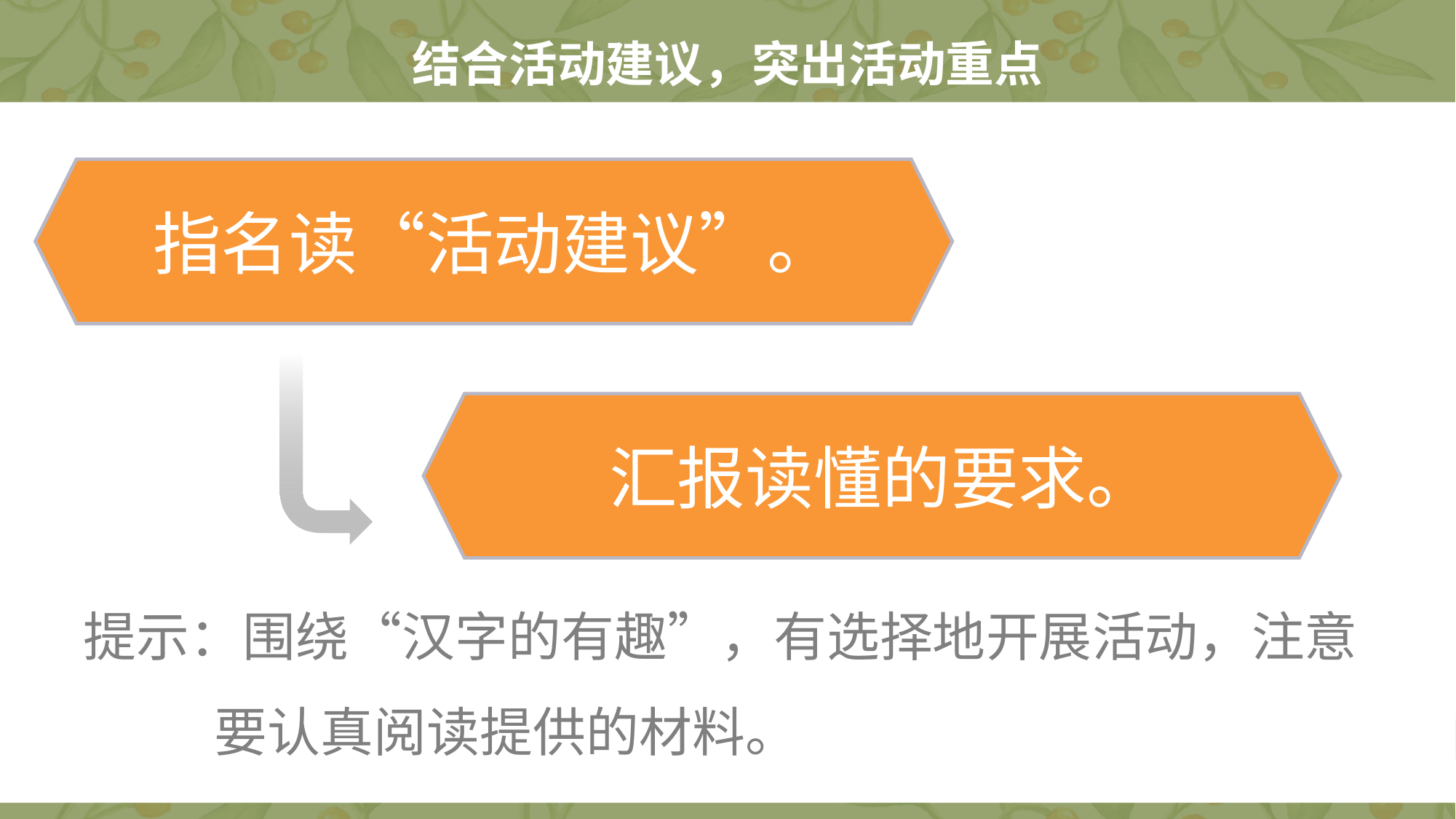

# 结合活动建议，突出活动重点
指名读“活动建议”。

汇报读懂的要求。
提示：围绕“汉字的有趣”，有选择地开展活动，注意
          要认真阅读提供的材料。